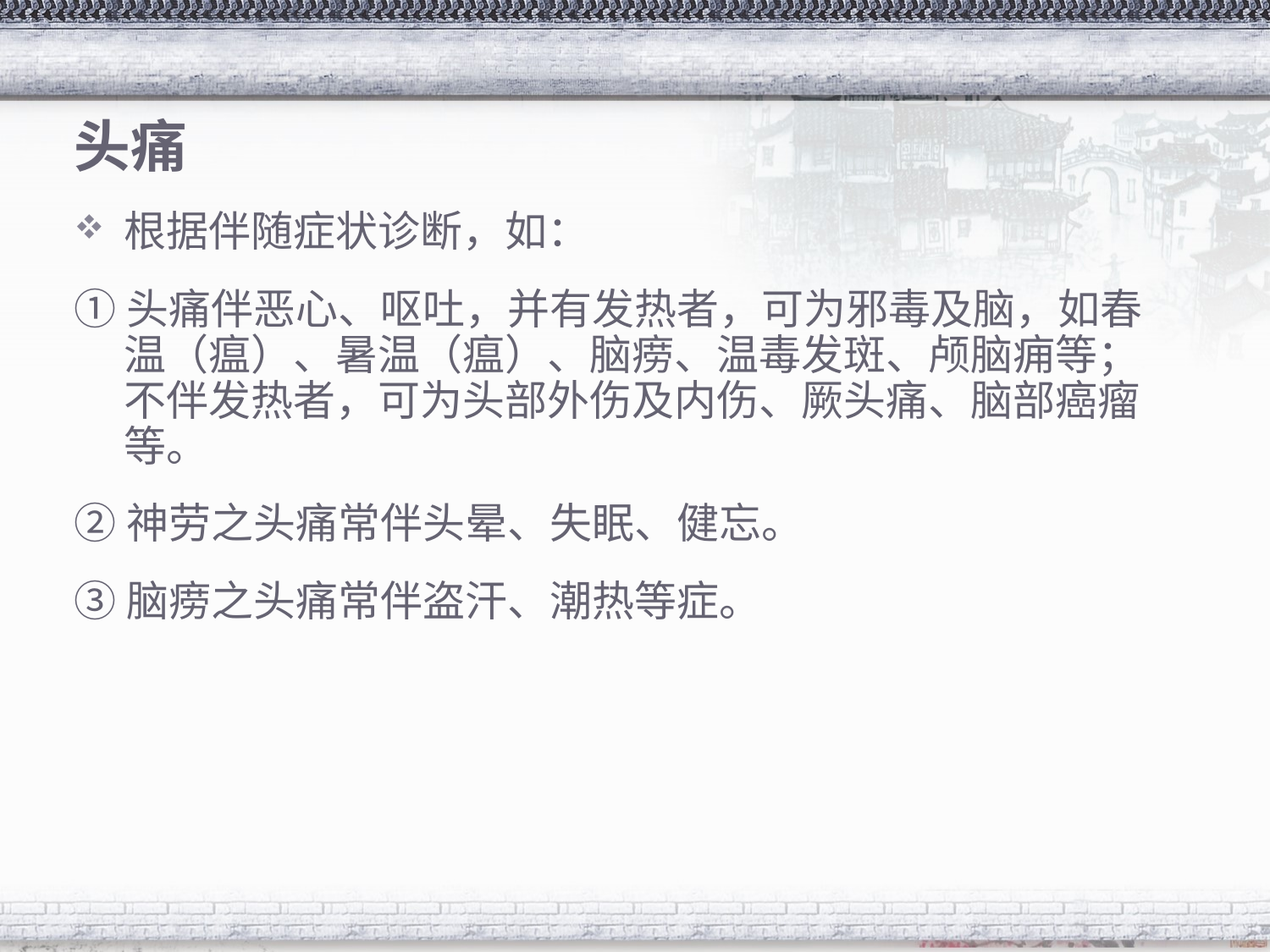

# 头痛
根据伴随症状诊断，如：
①头痛伴恶心、呕吐，并有发热者，可为邪毒及脑，如春温（瘟）、暑温（瘟）、脑痨、温毒发斑、颅脑痈等；不伴发热者，可为头部外伤及内伤、厥头痛、脑部癌瘤等。
②神劳之头痛常伴头晕、失眠、健忘。
③脑痨之头痛常伴盗汗、潮热等症。